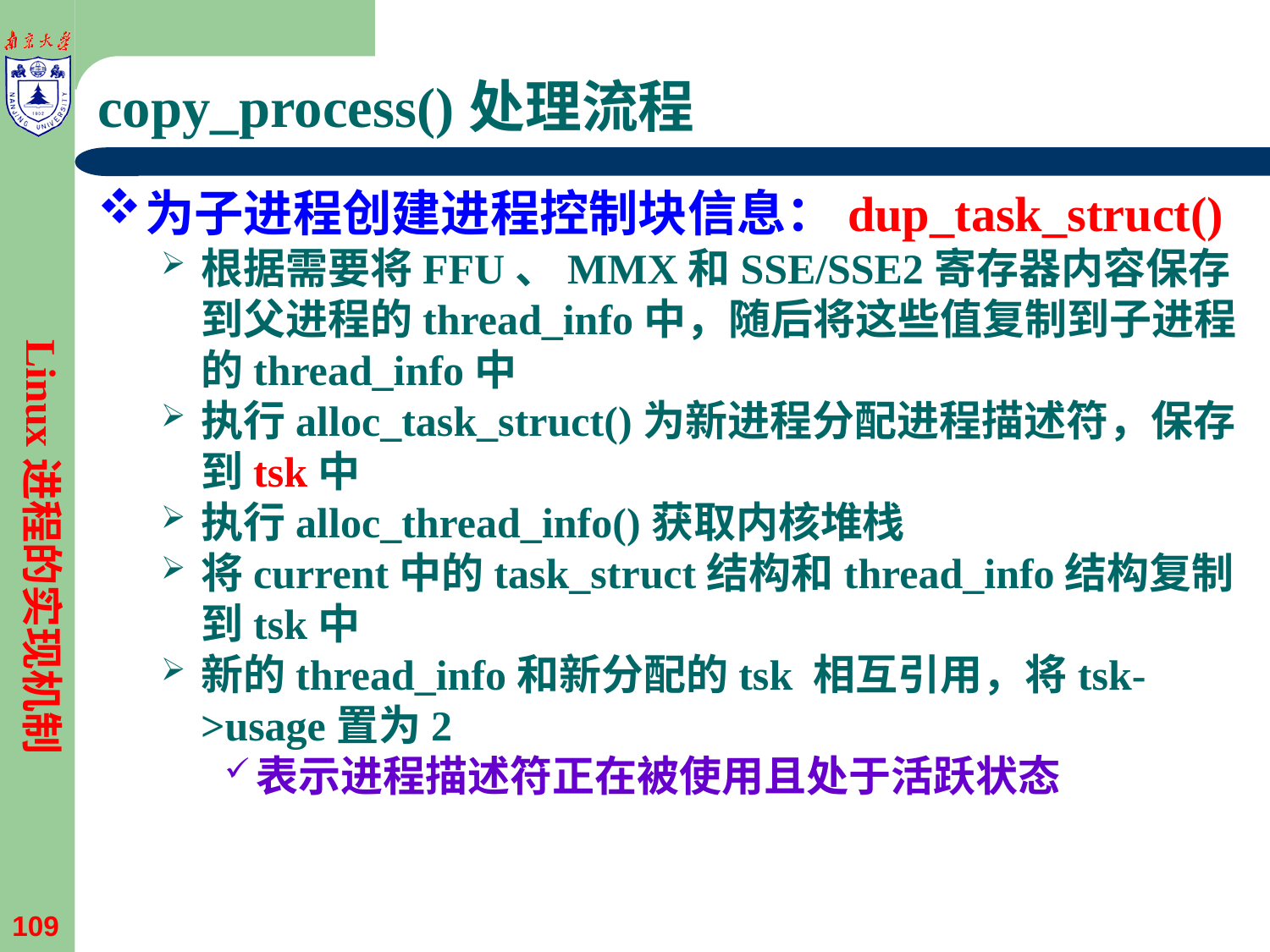

# copy_process()处理流程
为子进程创建进程控制块信息：dup_task_struct()
根据需要将FFU、MMX和SSE/SSE2寄存器内容保存到父进程的thread_info中，随后将这些值复制到子进程的thread_info中
执行alloc_task_struct()为新进程分配进程描述符，保存到tsk中
执行alloc_thread_info()获取内核堆栈
将current中的task_struct结构和thread_info结构复制到tsk中
新的thread_info和新分配的tsk 相互引用，将tsk->usage置为2
表示进程描述符正在被使用且处于活跃状态
Linux进程的实现机制
109